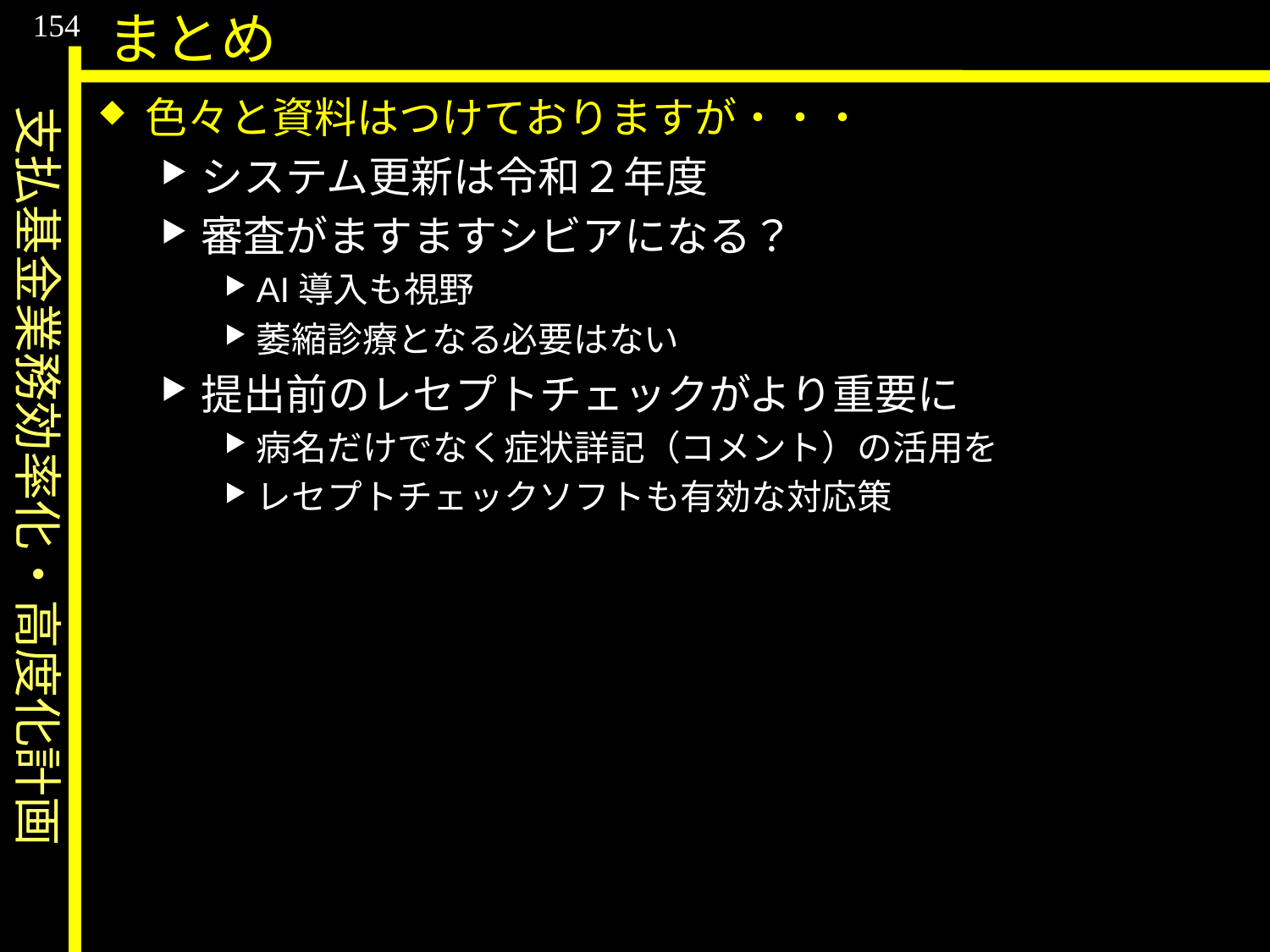

支払基金業務効率化・高度化計画
154
まとめ

色々と資料はつけておりますが・・・
システム更新は令和２年度
審査がますますシビアになる？
AI導入も視野
萎縮診療となる必要はない
提出前のレセプトチェックがより重要に
病名だけでなく症状詳記（コメント）の活用を
レセプトチェックソフトも有効な対応策